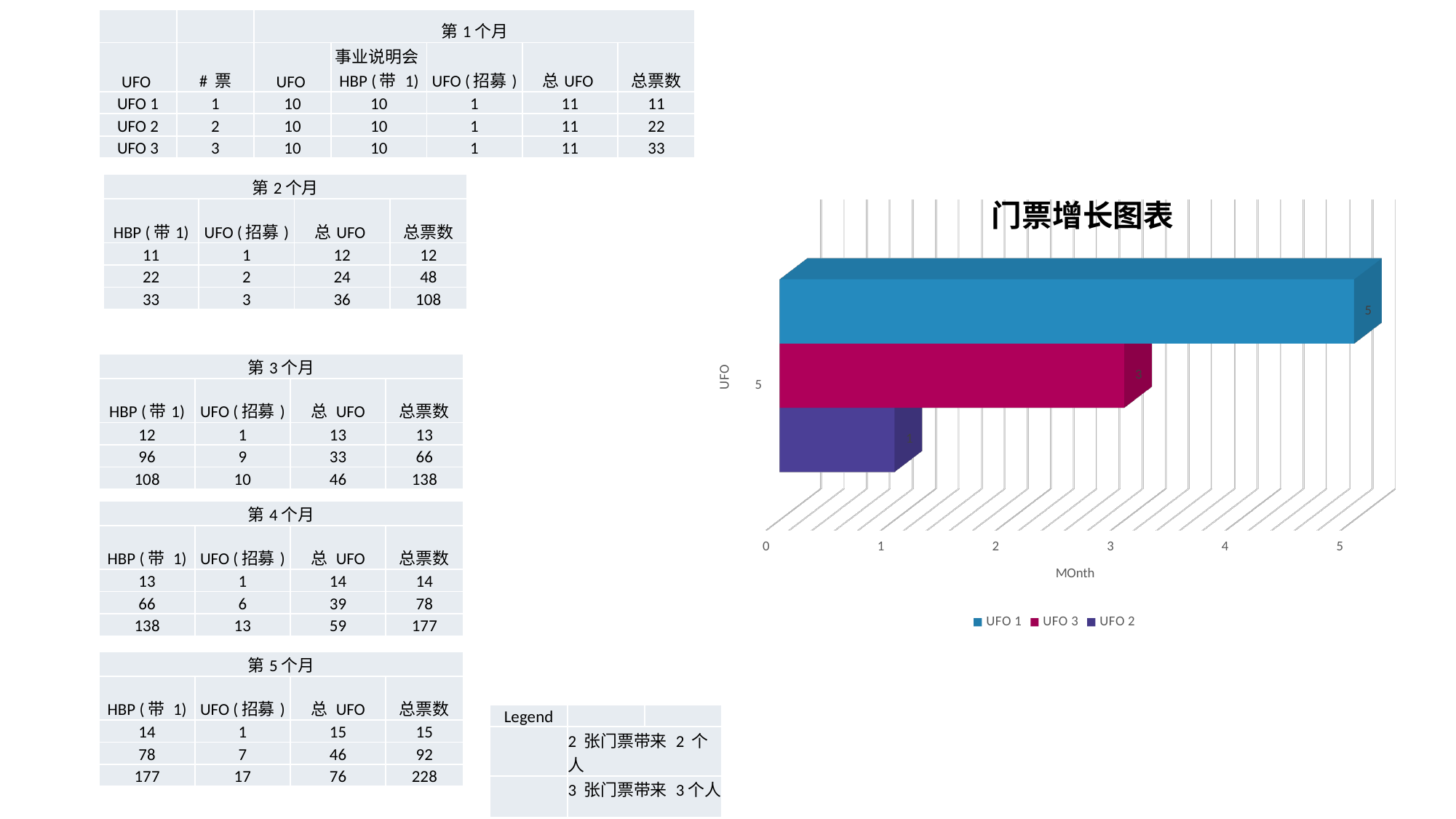

|  |  | 第1个月 |  |  |  |  |
| --- | --- | --- | --- | --- | --- | --- |
| UFO | # 票 | UFO | 事业说明会HBP (带 1) | UFO (招募) | 总UFO | 总票数 |
| UFO 1 | 1 | 10 | 10 | 1 | 11 | 11 |
| UFO 2 | 2 | 10 | 10 | 1 | 11 | 22 |
| UFO 3 | 3 | 10 | 10 | 1 | 11 | 33 |
| 第2个月 |  |  |  |
| --- | --- | --- | --- |
| HBP (带1) | UFO (招募) | 总UFO | 总票数 |
| 11 | 1 | 12 | 12 |
| 22 | 2 | 24 | 48 |
| 33 | 3 | 36 | 108 |

[unsupported chart]

门票增长图表

| 第3个月 |  |  |  |
| --- | --- | --- | --- |
| HBP (带1) | UFO (招募) | 总 UFO | 总票数 |
| 12 | 1 | 13 | 13 |
| 96 | 9 | 33 | 66 |
| 108 | 10 | 46 | 138 |
| 第4个月 |  |  |  |
| --- | --- | --- | --- |
| HBP (带 1) | UFO (招募) | 总 UFO | 总票数 |
| 13 | 1 | 14 | 14 |
| 66 | 6 | 39 | 78 |
| 138 | 13 | 59 | 177 |
| 第5个月 |  |  |  |
| --- | --- | --- | --- |
| HBP (带 1) | UFO (招募) | 总 UFO | 总票数 |
| 14 | 1 | 15 | 15 |
| 78 | 7 | 46 | 92 |
| 177 | 17 | 76 | 228 |
| Legend |  |  |
| --- | --- | --- |
|  | 2 张门票带来 2 个人 |  |
|  | 3 张门票带来 3个人 |  |